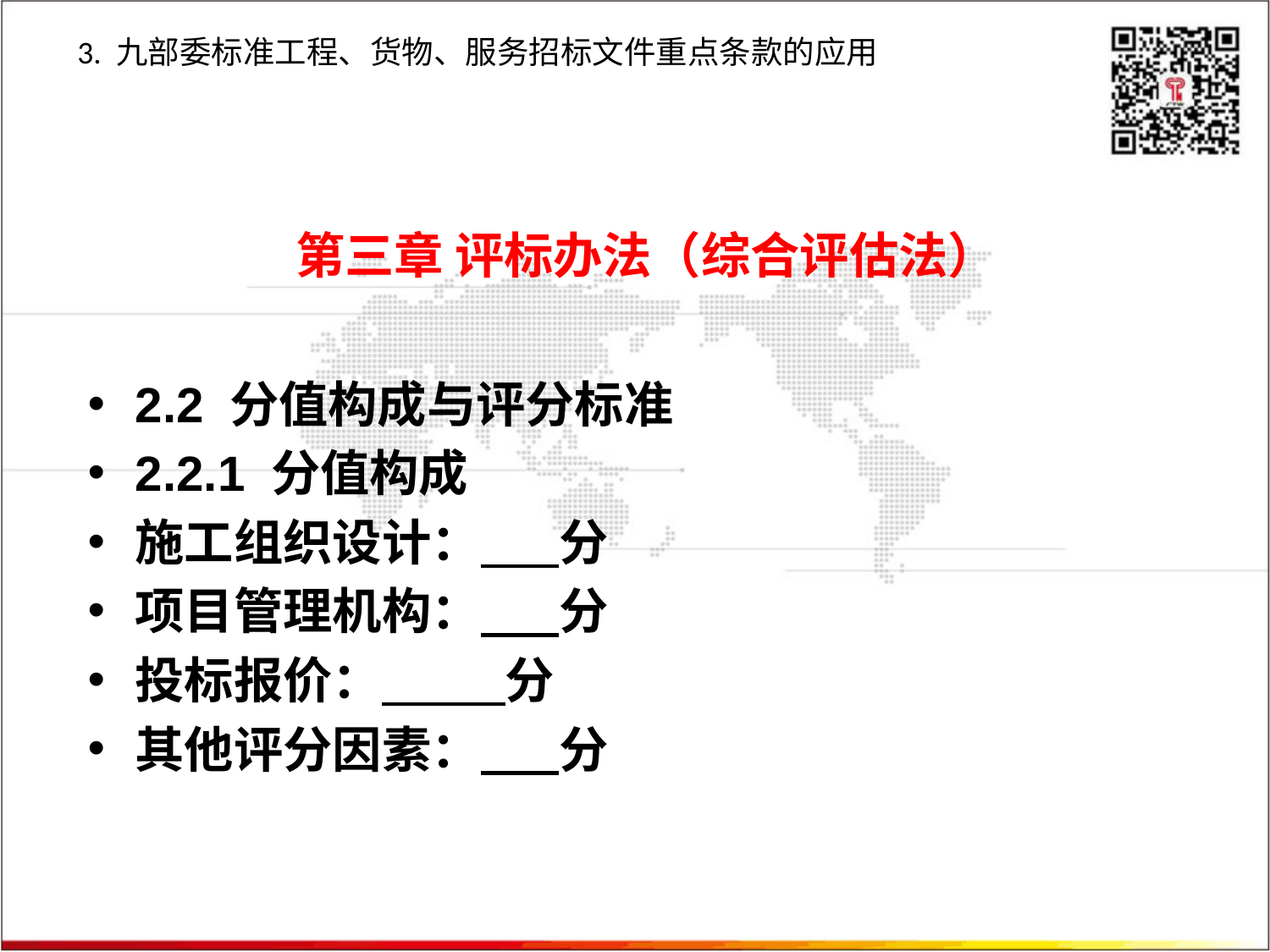

3. 九部委标准工程、货物、服务招标文件重点条款的应用

第三章 评标办法（综合评估法）

2.2 分值构成与评分标准
2.2.1 分值构成
施工组织设计：       分
项目管理机构：       分
投标报价：           分
其他评分因素：       分